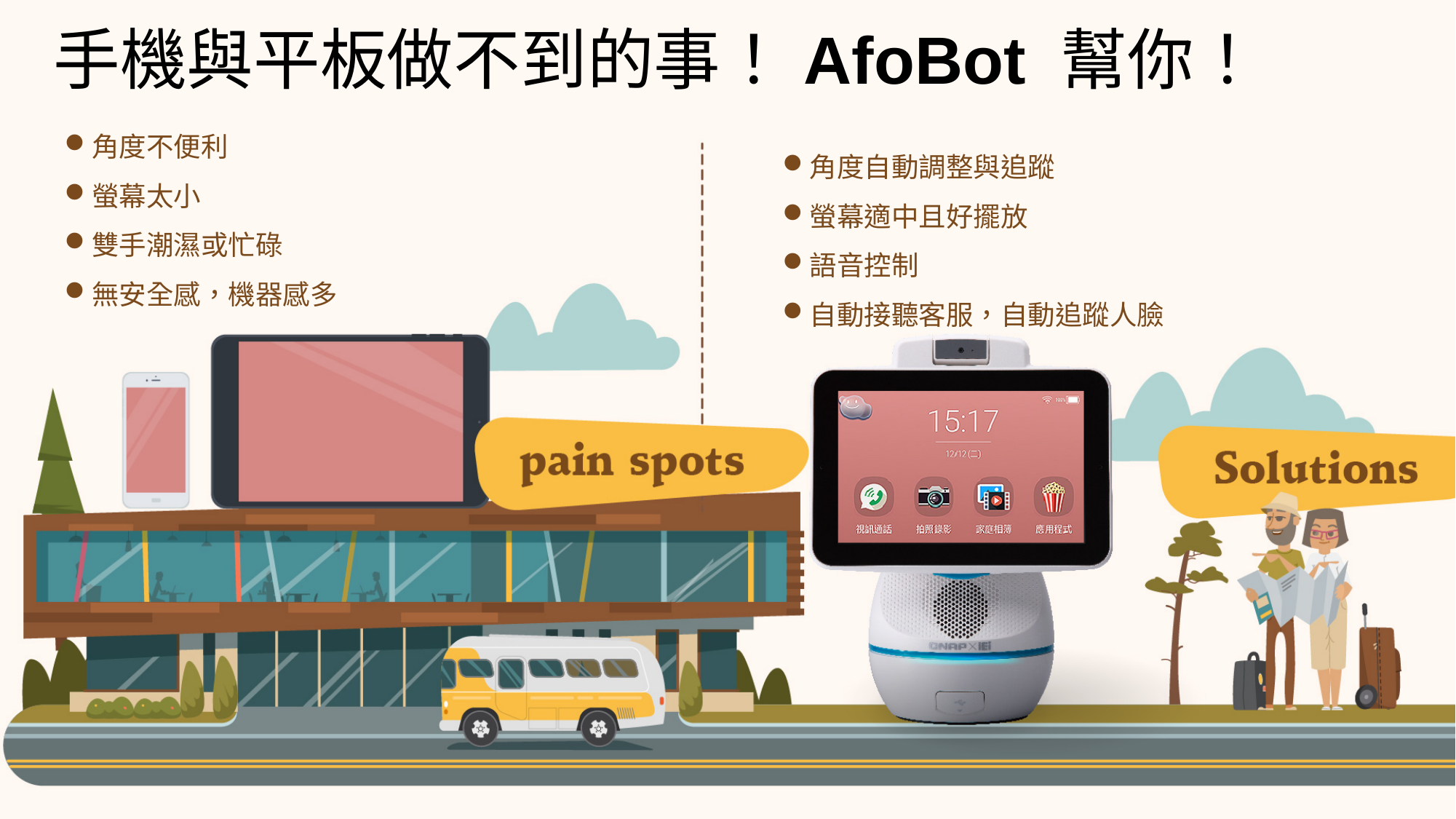

手機與平板做不到的事！AfoBot 幫你！
角度不便利
螢幕太小
雙手潮濕或忙碌
無安全感，機器感多

角度自動調整與追蹤
螢幕適中且好擺放
語音控制
自動接聽客服，自動追蹤人臉